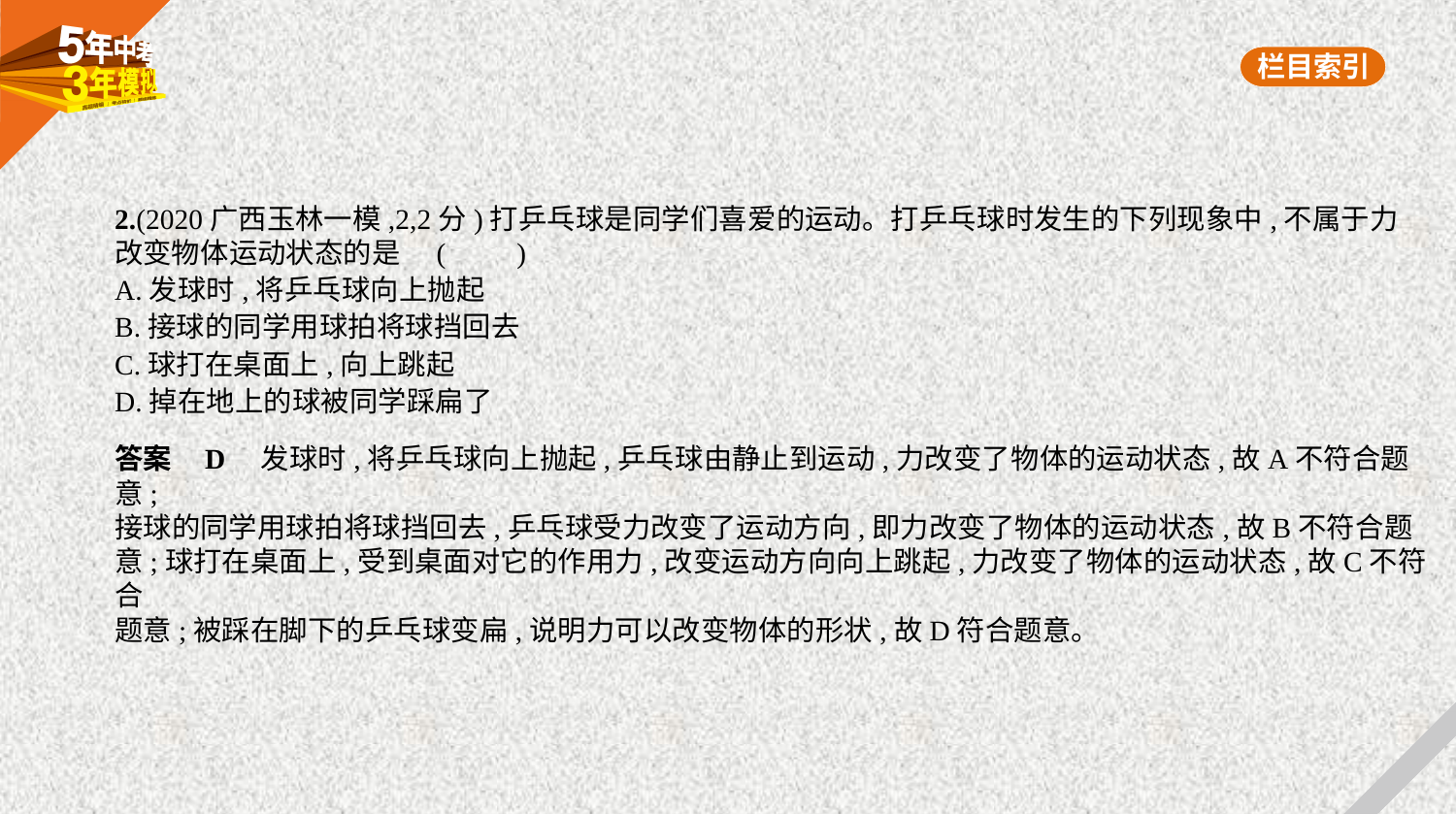

2.(2020广西玉林一模,2,2分)打乒乓球是同学们喜爱的运动。打乒乓球时发生的下列现象中,不属于力
改变物体运动状态的是 (　　)
A.发球时,将乒乓球向上抛起
B.接球的同学用球拍将球挡回去
C.球打在桌面上,向上跳起
D.掉在地上的球被同学踩扁了
答案    D　发球时,将乒乓球向上抛起,乒乓球由静止到运动,力改变了物体的运动状态,故A不符合题意;
接球的同学用球拍将球挡回去,乒乓球受力改变了运动方向,即力改变了物体的运动状态,故B不符合题
意;球打在桌面上,受到桌面对它的作用力,改变运动方向向上跳起,力改变了物体的运动状态,故C不符合
题意;被踩在脚下的乒乓球变扁,说明力可以改变物体的形状,故D符合题意。